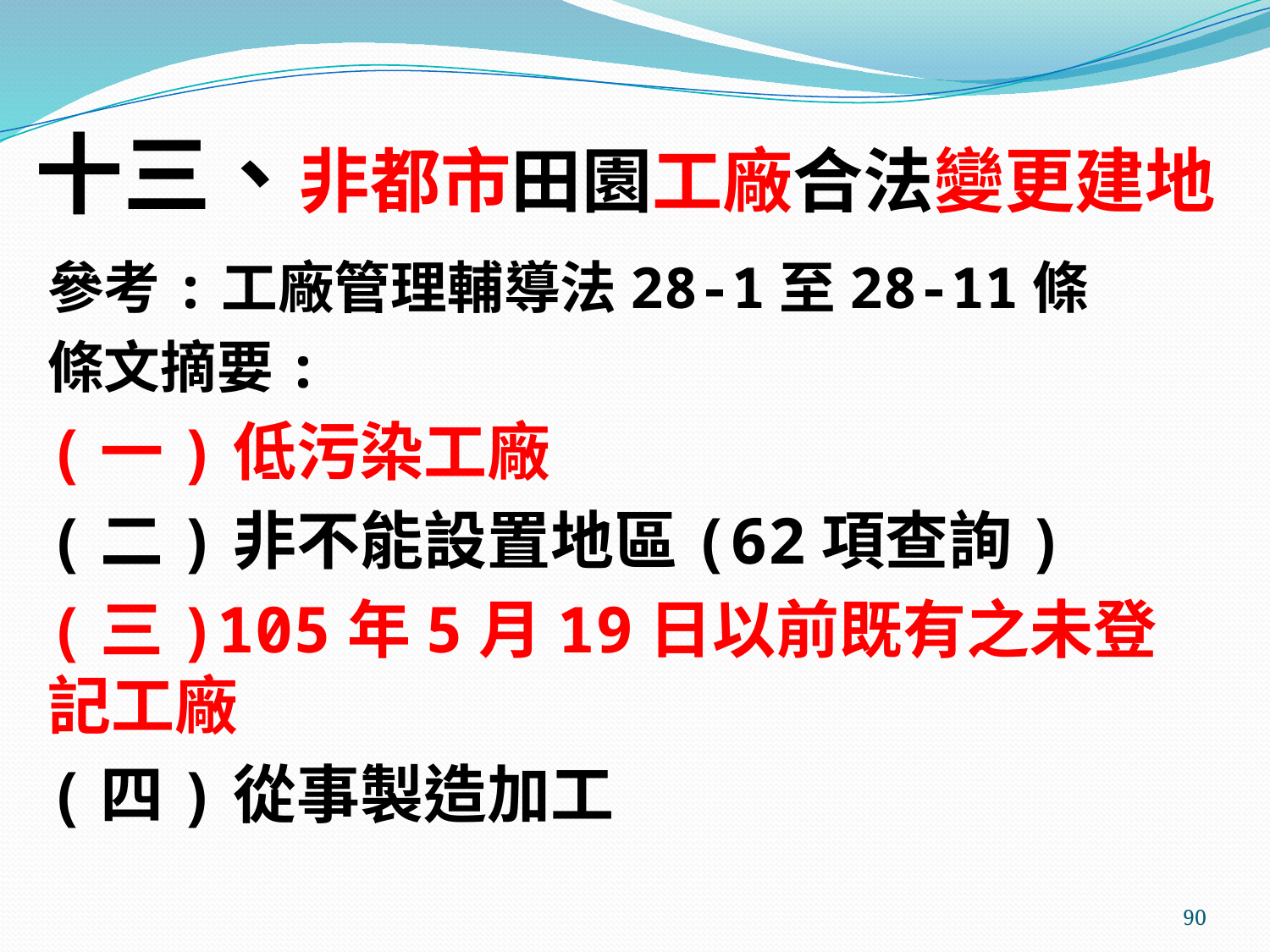

# 十三、非都市田園工廠合法變更建地
參考:工廠管理輔導法28-1至28-11條
條文摘要:
(一)低污染工廠
(二)非不能設置地區(62項查詢)
(三)105年5月19日以前既有之未登記工廠
(四)從事製造加工
90